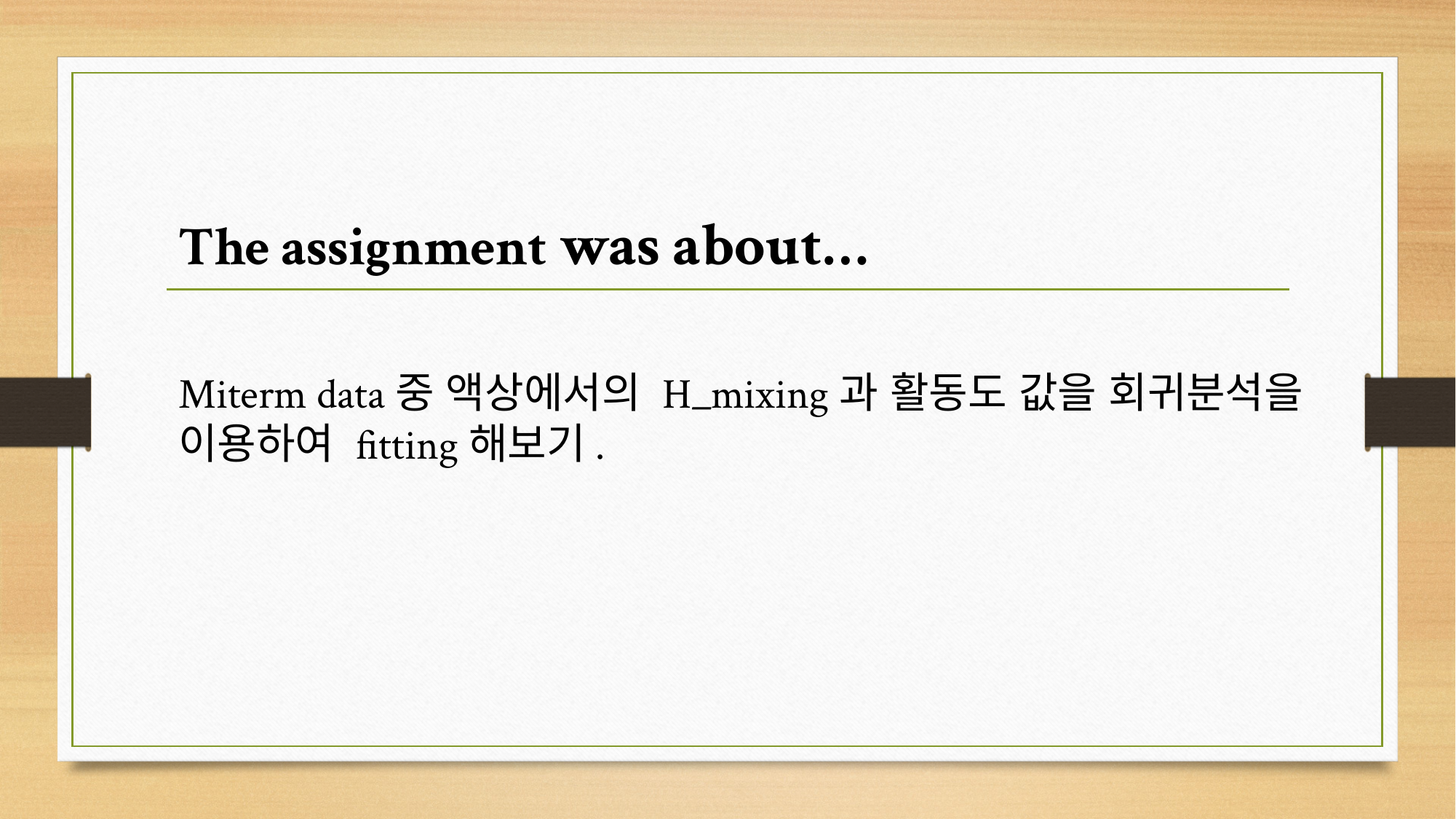

The assignment was about…
Miterm data중 액상에서의 H_mixing과 활동도 값을 회귀분석을 이용하여 fitting해보기.